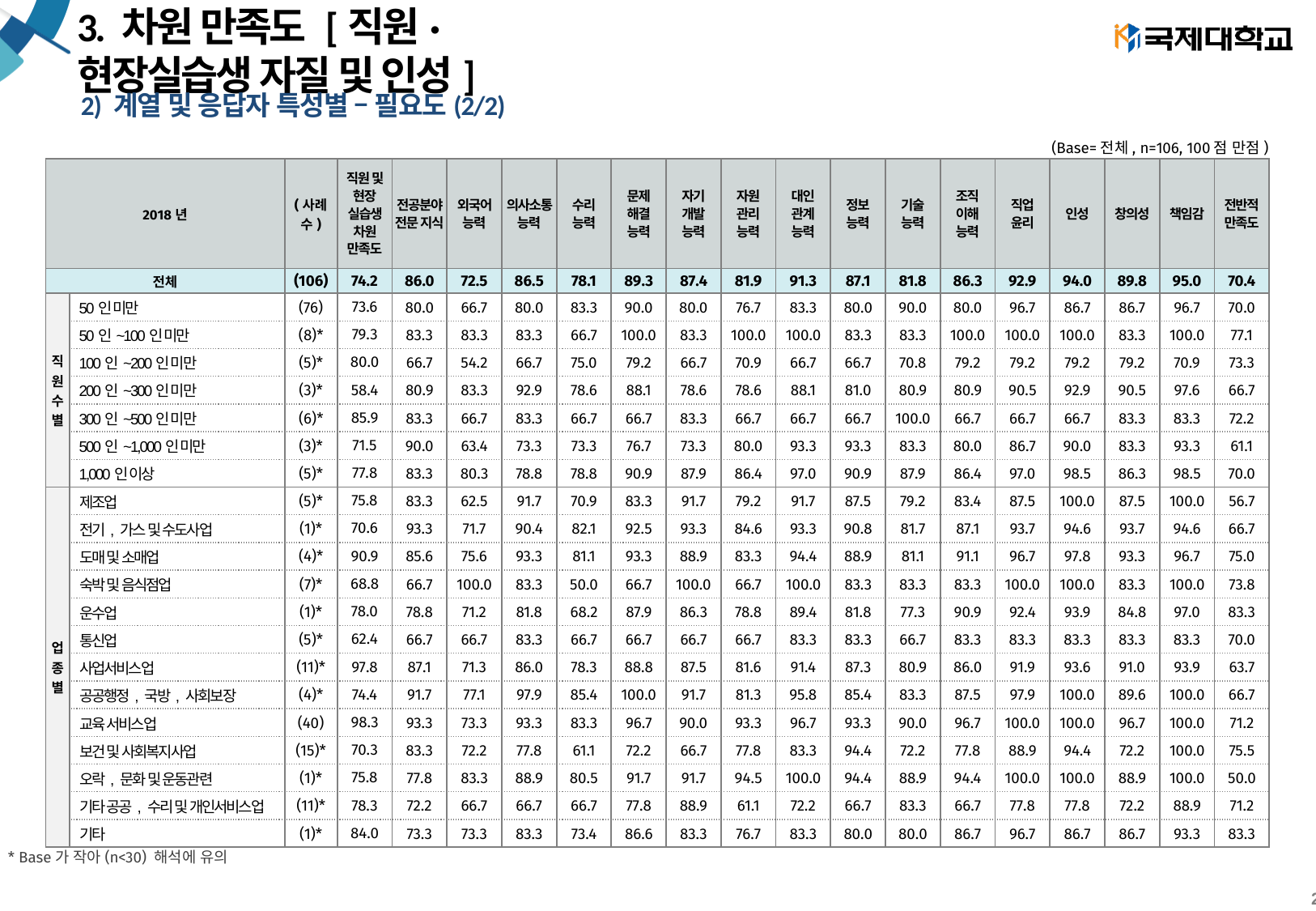

# 3. 차원 만족도 [직원·현장실습생 자질 및 인성]
2) 계열 및 응답자 특성별 – 필요도(2/2)
(Base=전체, n=106, 100점 만점)
| 2018년 |  | (사례수) | 직원 및 현장 실습생 차원 만족도 | 전공분야 전문 지식 | 외국어 능력 | 의사소통능력 | 수리 능력 | 문제 해결 능력 | 자기 개발 능력 | 자원 관리 능력 | 대인 관계 능력 | 정보 능력 | 기술 능력 | 조직 이해 능력 | 직업 윤리 | 인성 | 창의성 | 책임감 | 전반적 만족도 |
| --- | --- | --- | --- | --- | --- | --- | --- | --- | --- | --- | --- | --- | --- | --- | --- | --- | --- | --- | --- |
| 전체 |  | (106) | 74.2 | 86.0 | 72.5 | 86.5 | 78.1 | 89.3 | 87.4 | 81.9 | 91.3 | 87.1 | 81.8 | 86.3 | 92.9 | 94.0 | 89.8 | 95.0 | 70.4 |
| 직원수별 | 50인 미만 | (76) | 73.6 | 80.0 | 66.7 | 80.0 | 83.3 | 90.0 | 80.0 | 76.7 | 83.3 | 80.0 | 90.0 | 80.0 | 96.7 | 86.7 | 86.7 | 96.7 | 70.0 |
|  | 50인~100인 미만 | (8)\* | 79.3 | 83.3 | 83.3 | 83.3 | 66.7 | 100.0 | 83.3 | 100.0 | 100.0 | 83.3 | 83.3 | 100.0 | 100.0 | 100.0 | 83.3 | 100.0 | 77.1 |
|  | 100인~200인 미만 | (5)\* | 80.0 | 66.7 | 54.2 | 66.7 | 75.0 | 79.2 | 66.7 | 70.9 | 66.7 | 66.7 | 70.8 | 79.2 | 79.2 | 79.2 | 79.2 | 70.9 | 73.3 |
|  | 200인~300인 미만 | (3)\* | 58.4 | 80.9 | 83.3 | 92.9 | 78.6 | 88.1 | 78.6 | 78.6 | 88.1 | 81.0 | 80.9 | 80.9 | 90.5 | 92.9 | 90.5 | 97.6 | 66.7 |
|  | 300인~500인 미만 | (6)\* | 85.9 | 83.3 | 66.7 | 83.3 | 66.7 | 66.7 | 83.3 | 66.7 | 66.7 | 66.7 | 100.0 | 66.7 | 66.7 | 66.7 | 83.3 | 83.3 | 72.2 |
|  | 500인~1,000인 미만 | (3)\* | 71.5 | 90.0 | 63.4 | 73.3 | 73.3 | 76.7 | 73.3 | 80.0 | 93.3 | 93.3 | 83.3 | 80.0 | 86.7 | 90.0 | 83.3 | 93.3 | 61.1 |
|  | 1,000인 이상 | (5)\* | 77.8 | 83.3 | 80.3 | 78.8 | 78.8 | 90.9 | 87.9 | 86.4 | 97.0 | 90.9 | 87.9 | 86.4 | 97.0 | 98.5 | 86.3 | 98.5 | 70.0 |
| 업종별 | 제조업 | (5)\* | 75.8 | 83.3 | 62.5 | 91.7 | 70.9 | 83.3 | 91.7 | 79.2 | 91.7 | 87.5 | 79.2 | 83.4 | 87.5 | 100.0 | 87.5 | 100.0 | 56.7 |
|  | 전기, 가스 및 수도사업 | (1)\* | 70.6 | 93.3 | 71.7 | 90.4 | 82.1 | 92.5 | 93.3 | 84.6 | 93.3 | 90.8 | 81.7 | 87.1 | 93.7 | 94.6 | 93.7 | 94.6 | 66.7 |
|  | 도매 및 소매업 | (4)\* | 90.9 | 85.6 | 75.6 | 93.3 | 81.1 | 93.3 | 88.9 | 83.3 | 94.4 | 88.9 | 81.1 | 91.1 | 96.7 | 97.8 | 93.3 | 96.7 | 75.0 |
|  | 숙박 및 음식점업 | (7)\* | 68.8 | 66.7 | 100.0 | 83.3 | 50.0 | 66.7 | 100.0 | 66.7 | 100.0 | 83.3 | 83.3 | 83.3 | 100.0 | 100.0 | 83.3 | 100.0 | 73.8 |
|  | 운수업 | (1)\* | 78.0 | 78.8 | 71.2 | 81.8 | 68.2 | 87.9 | 86.3 | 78.8 | 89.4 | 81.8 | 77.3 | 90.9 | 92.4 | 93.9 | 84.8 | 97.0 | 83.3 |
|  | 통신업 | (5)\* | 62.4 | 66.7 | 66.7 | 83.3 | 66.7 | 66.7 | 66.7 | 66.7 | 83.3 | 83.3 | 66.7 | 83.3 | 83.3 | 83.3 | 83.3 | 83.3 | 70.0 |
|  | 사업서비스업 | (11)\* | 97.8 | 87.1 | 71.3 | 86.0 | 78.3 | 88.8 | 87.5 | 81.6 | 91.4 | 87.3 | 80.9 | 86.0 | 91.9 | 93.6 | 91.0 | 93.9 | 63.7 |
|  | 공공행정, 국방, 사회보장 | (4)\* | 74.4 | 91.7 | 77.1 | 97.9 | 85.4 | 100.0 | 91.7 | 81.3 | 95.8 | 85.4 | 83.3 | 87.5 | 97.9 | 100.0 | 89.6 | 100.0 | 66.7 |
|  | 교육 서비스업 | (40) | 98.3 | 93.3 | 73.3 | 93.3 | 83.3 | 96.7 | 90.0 | 93.3 | 96.7 | 93.3 | 90.0 | 96.7 | 100.0 | 100.0 | 96.7 | 100.0 | 71.2 |
|  | 보건 및 사회복지사업 | (15)\* | 70.3 | 83.3 | 72.2 | 77.8 | 61.1 | 72.2 | 66.7 | 77.8 | 83.3 | 94.4 | 72.2 | 77.8 | 88.9 | 94.4 | 72.2 | 100.0 | 75.5 |
|  | 오락, 문화 및 운동관련 | (1)\* | 75.8 | 77.8 | 83.3 | 88.9 | 80.5 | 91.7 | 91.7 | 94.5 | 100.0 | 94.4 | 88.9 | 94.4 | 100.0 | 100.0 | 88.9 | 100.0 | 50.0 |
|  | 기타 공공, 수리 및 개인서비스업 | (11)\* | 78.3 | 72.2 | 66.7 | 66.7 | 66.7 | 77.8 | 88.9 | 61.1 | 72.2 | 66.7 | 83.3 | 66.7 | 77.8 | 77.8 | 72.2 | 88.9 | 71.2 |
|  | 기타 | (1)\* | 84.0 | 73.3 | 73.3 | 83.3 | 73.4 | 86.6 | 83.3 | 76.7 | 83.3 | 80.0 | 80.0 | 86.7 | 96.7 | 86.7 | 86.7 | 93.3 | 83.3 |
* Base가 작아(n<30) 해석에 유의